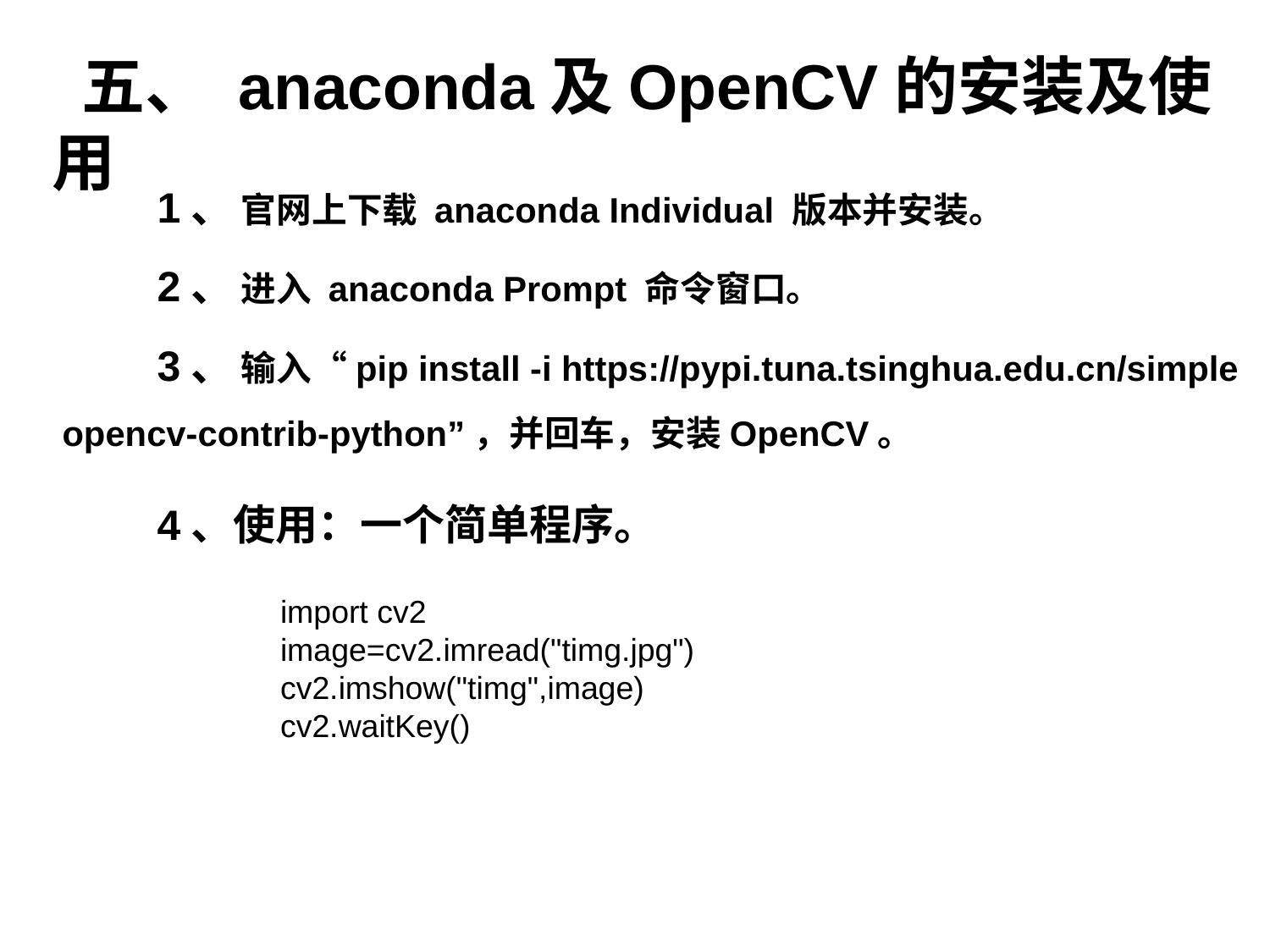

五、 anaconda及OpenCV的安装及使用
        1、 官网上下载 anaconda Individual 版本并安装。
        2、 进入 anaconda Prompt 命令窗口。
        3、 输入“pip install -i https://pypi.tuna.tsinghua.edu.cn/simple opencv-contrib-python”，并回车，安装OpenCV。
        4、使用：一个简单程序。
import cv2
image=cv2.imread("timg.jpg")
cv2.imshow("timg",image)
cv2.waitKey()